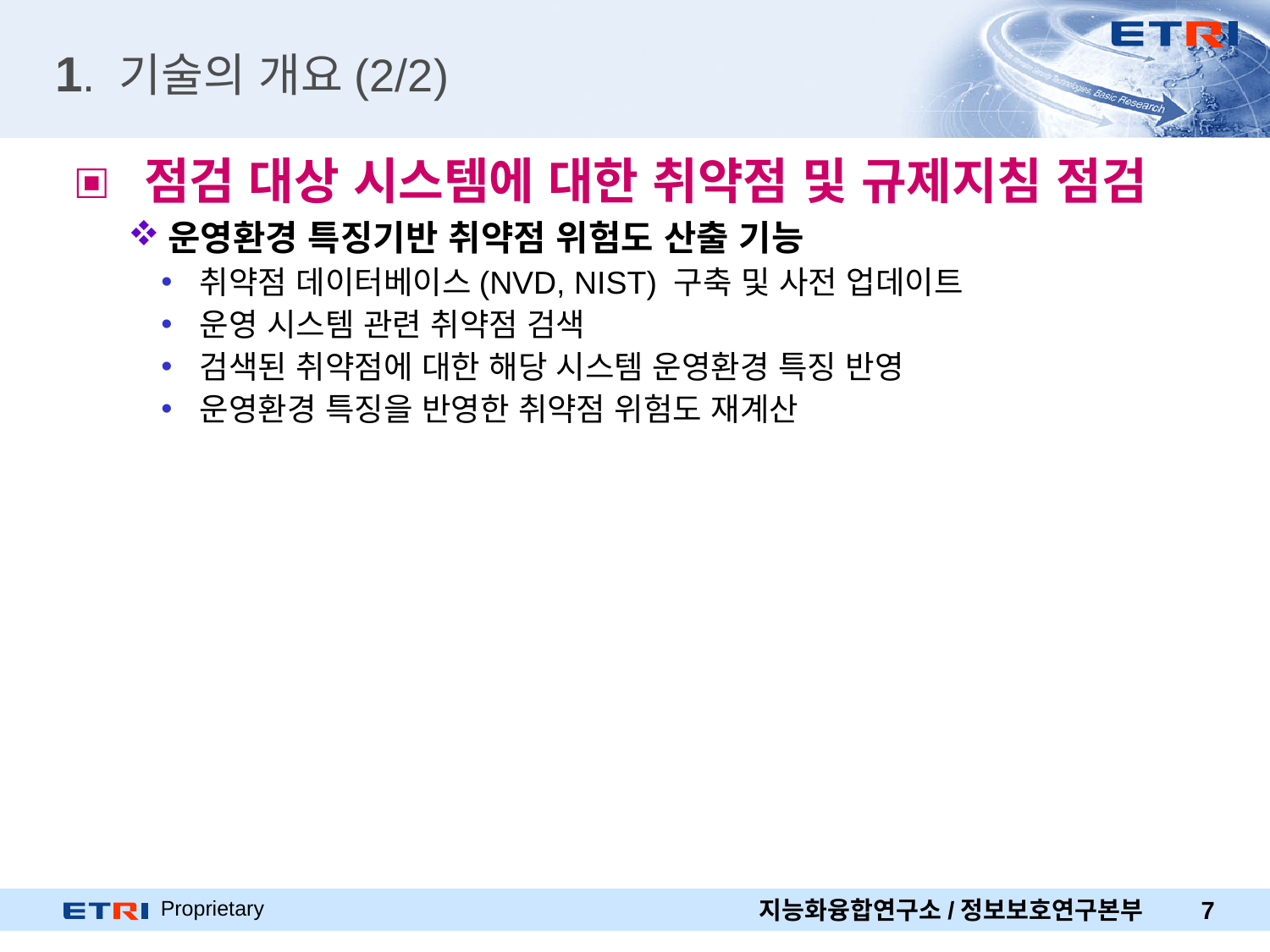

# 1. 기술의 개요(2/2)
 점검 대상 시스템에 대한 취약점 및 규제지침 점검
운영환경 특징기반 취약점 위험도 산출 기능
취약점 데이터베이스(NVD, NIST) 구축 및 사전 업데이트
운영 시스템 관련 취약점 검색
검색된 취약점에 대한 해당 시스템 운영환경 특징 반영
운영환경 특징을 반영한 취약점 위험도 재계산

지능화융합연구소/정보보호연구본부
7